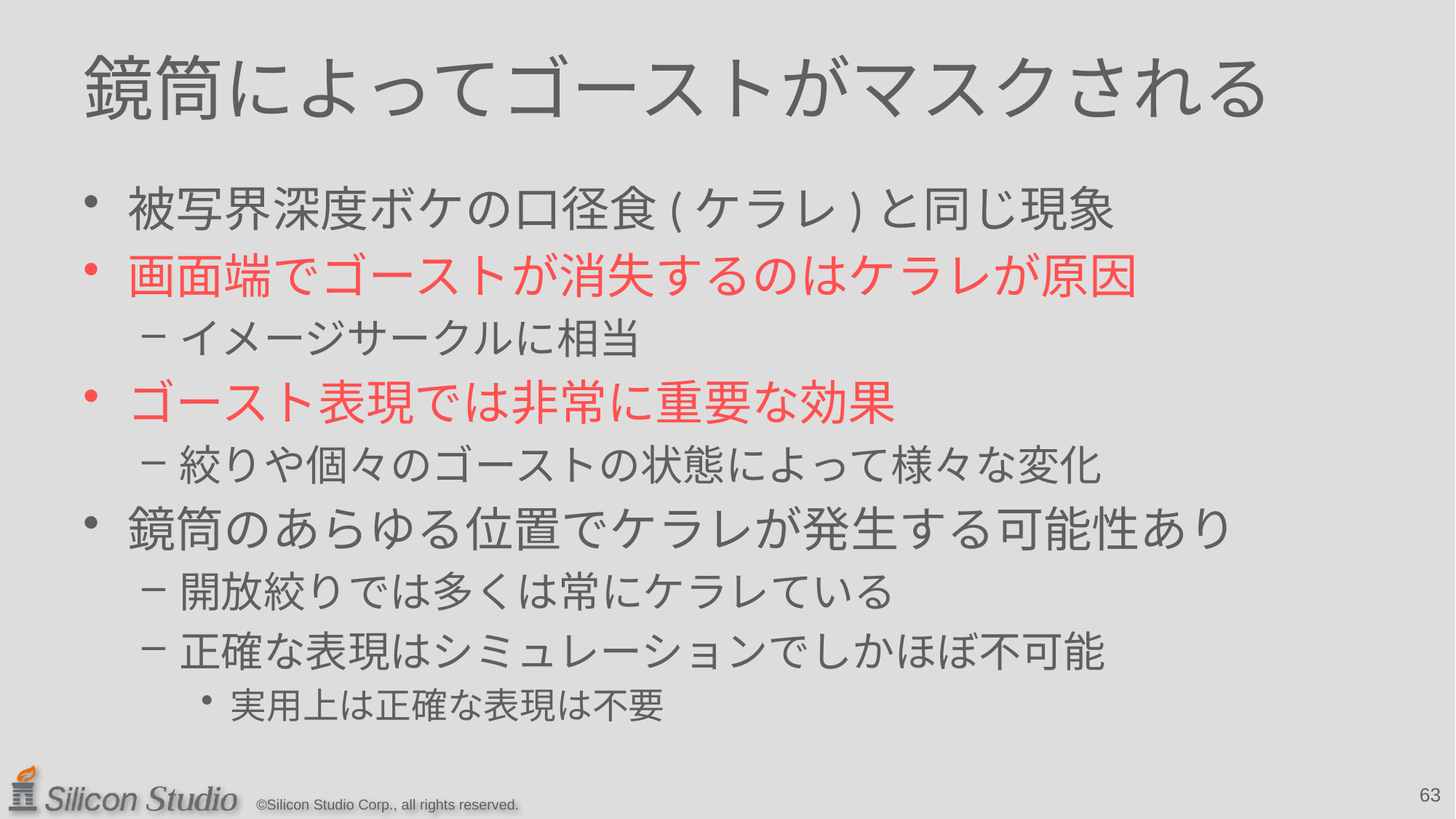

# 鏡筒によってゴーストがマスクされる
被写界深度ボケの口径食(ケラレ)と同じ現象
画面端でゴーストが消失するのはケラレが原因
イメージサークルに相当
ゴースト表現では非常に重要な効果
絞りや個々のゴーストの状態によって様々な変化
鏡筒のあらゆる位置でケラレが発生する可能性あり
開放絞りでは多くは常にケラレている
正確な表現はシミュレーションでしかほぼ不可能
実用上は正確な表現は不要
63